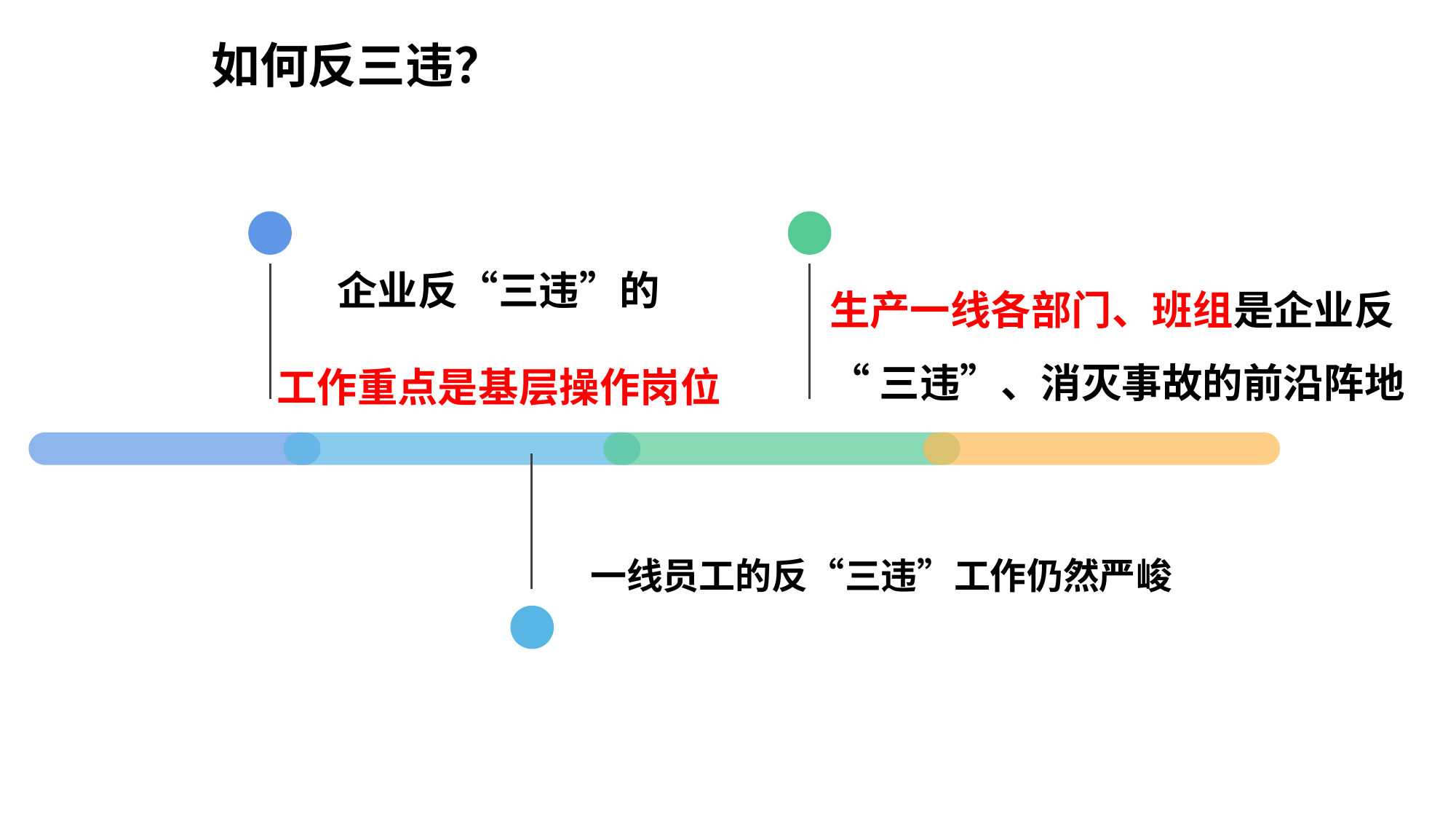

如何反三违？
企业反“三违”的
工作重点是基层操作岗位

生产一线各部门、班组是企业反
“三违”、消灭事故的前沿阵地

一线员工的反“三违”工作仍然严峻